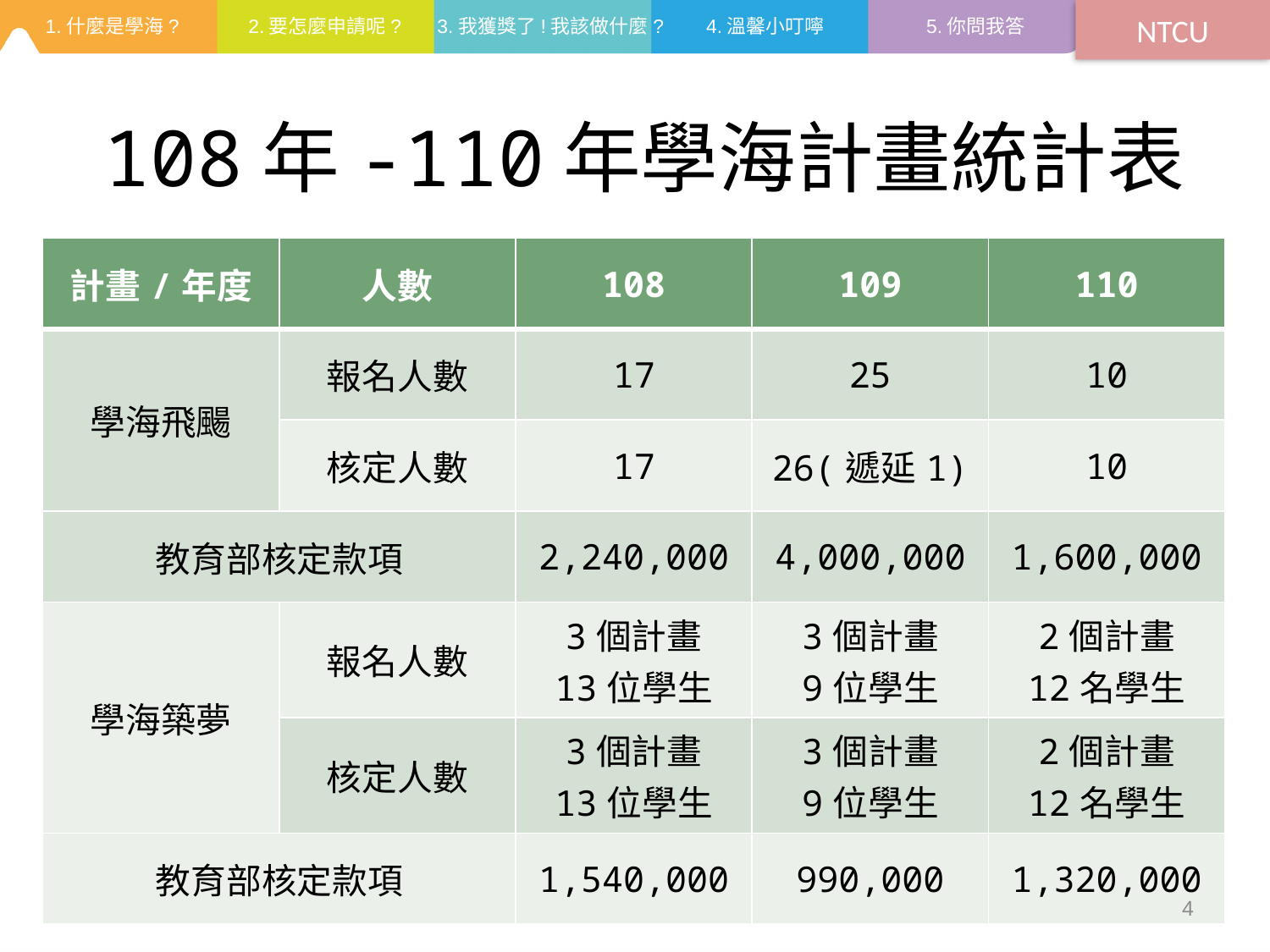

NTCU
# 108年-110年學海計畫統計表
| 計畫/年度 | 人數 | 108 | 109 | 110 |
| --- | --- | --- | --- | --- |
| 學海飛颺 | 報名人數 | 17 | 25 | 10 |
|  | 核定人數 | 17 | 26(遞延1) | 10 |
| 教育部核定款項 |  | 2,240,000 | 4,000,000 | 1,600,000 |
| 學海築夢 | 報名人數 | 3個計畫 13位學生 | 3個計畫 9位學生 | 2個計畫 12名學生 |
|  | 核定人數 | 3個計畫 13位學生 | 3個計畫 9位學生 | 2個計畫 12名學生 |
| 教育部核定款項 |  | 1,540,000 | 990,000 | 1,320,000 |
4